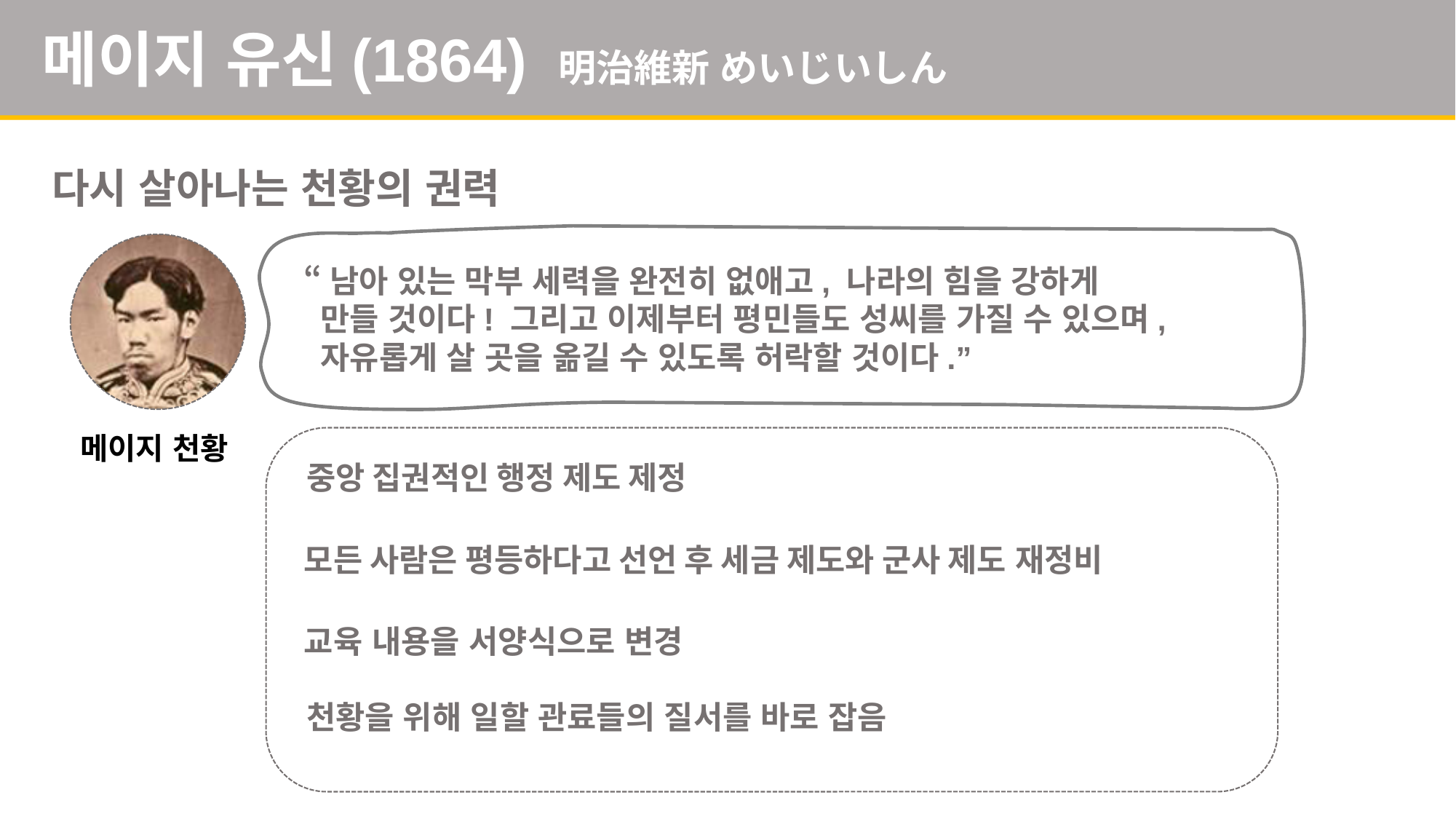

메이지 유신(1864) 明治維新 めいじいしん
다시 살아나는 천황의 권력

“남아 있는 막부 세력을 완전히 없애고, 나라의 힘을 강하게
 만들 것이다! 그리고 이제부터 평민들도 성씨를 가질 수 있으며,
 자유롭게 살 곳을 옮길 수 있도록 허락할 것이다.”

메이지 천황

중앙 집권적인 행정 제도 제정

모든 사람은 평등하다고 선언 후 세금 제도와 군사 제도 재정비
교육 내용을 서양식으로 변경
천황을 위해 일할 관료들의 질서를 바로 잡음